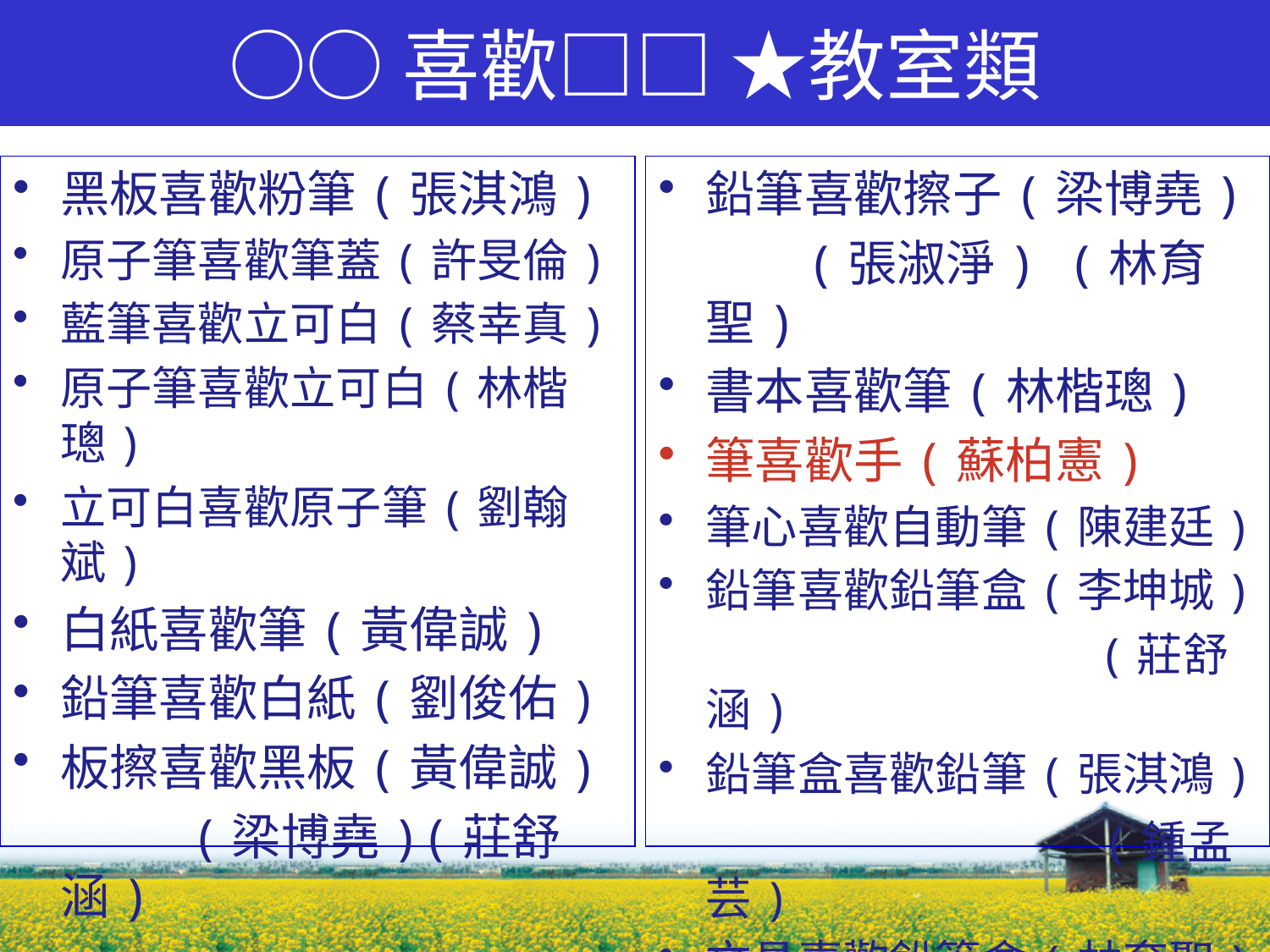

# ○○喜歡□□ ★教室類
黑板喜歡粉筆(張淇鴻)
原子筆喜歡筆蓋(許旻倫)
藍筆喜歡立可白(蔡幸真)
原子筆喜歡立可白(林楷璁)
立可白喜歡原子筆(劉翰斌)
白紙喜歡筆(黃偉誠)
鉛筆喜歡白紙(劉俊佑)
板擦喜歡黑板(黃偉誠)
      (梁博堯)(莊舒涵)

鉛筆喜歡擦子(梁博堯)
     (張淑淨) (林育聖)
書本喜歡筆(林楷璁)
筆喜歡手(蘇柏憲)
筆心喜歡自動筆(陳建廷)
鉛筆喜歡鉛筆盒(李坤城)
                (莊舒涵)
鉛筆盒喜歡鉛筆(張淇鴻)
               (鍾孟芸)
文具喜歡鉛筆盒(林育聖)